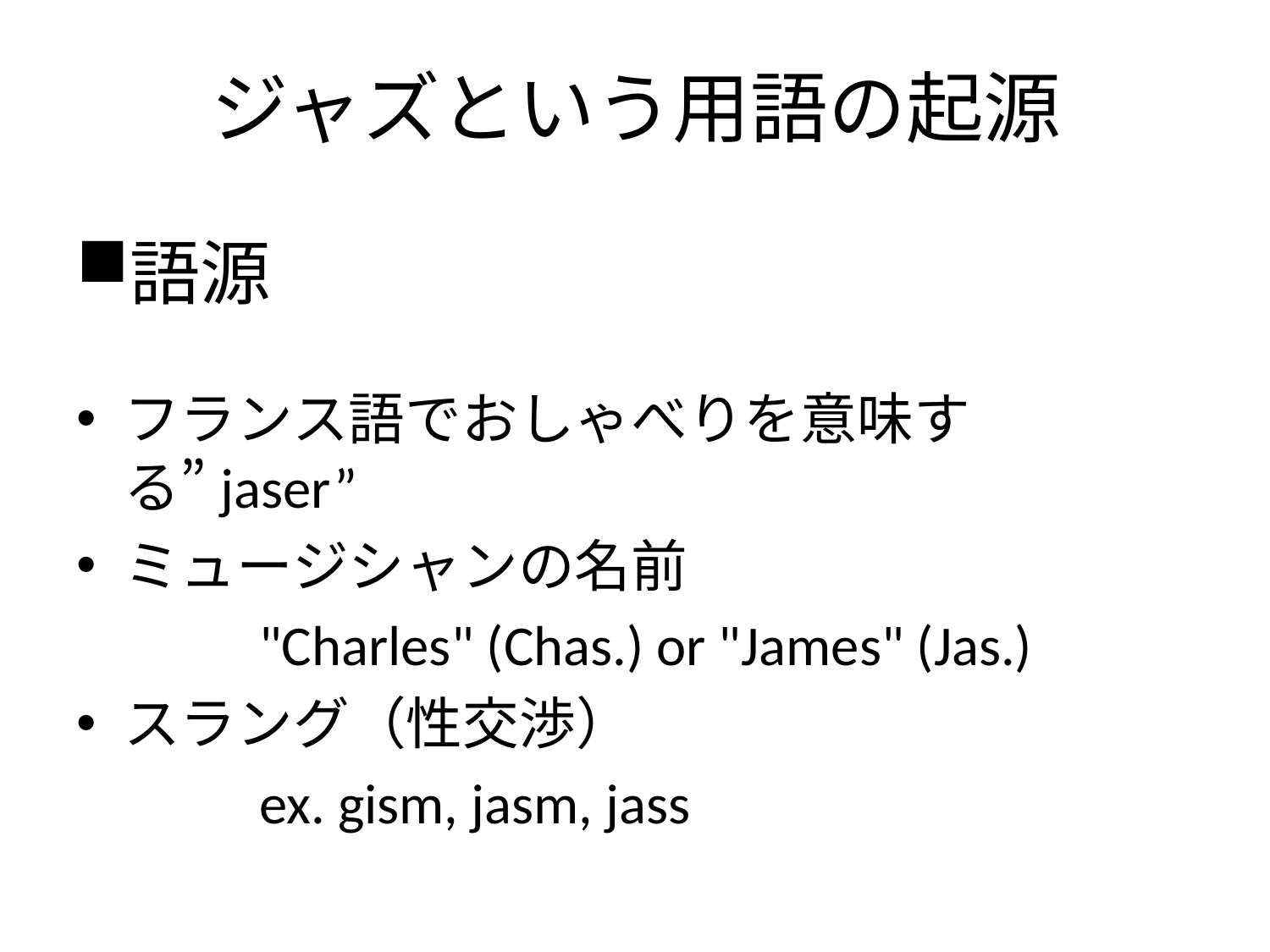

# ジャズという用語の起源
語源

フランス語でおしゃべりを意味する”jaser”
ミュージシャンの名前
　　　"Charles" (Chas.) or "James" (Jas.)
スラング（性交渉）
　　　ex. gism, jasm, jass